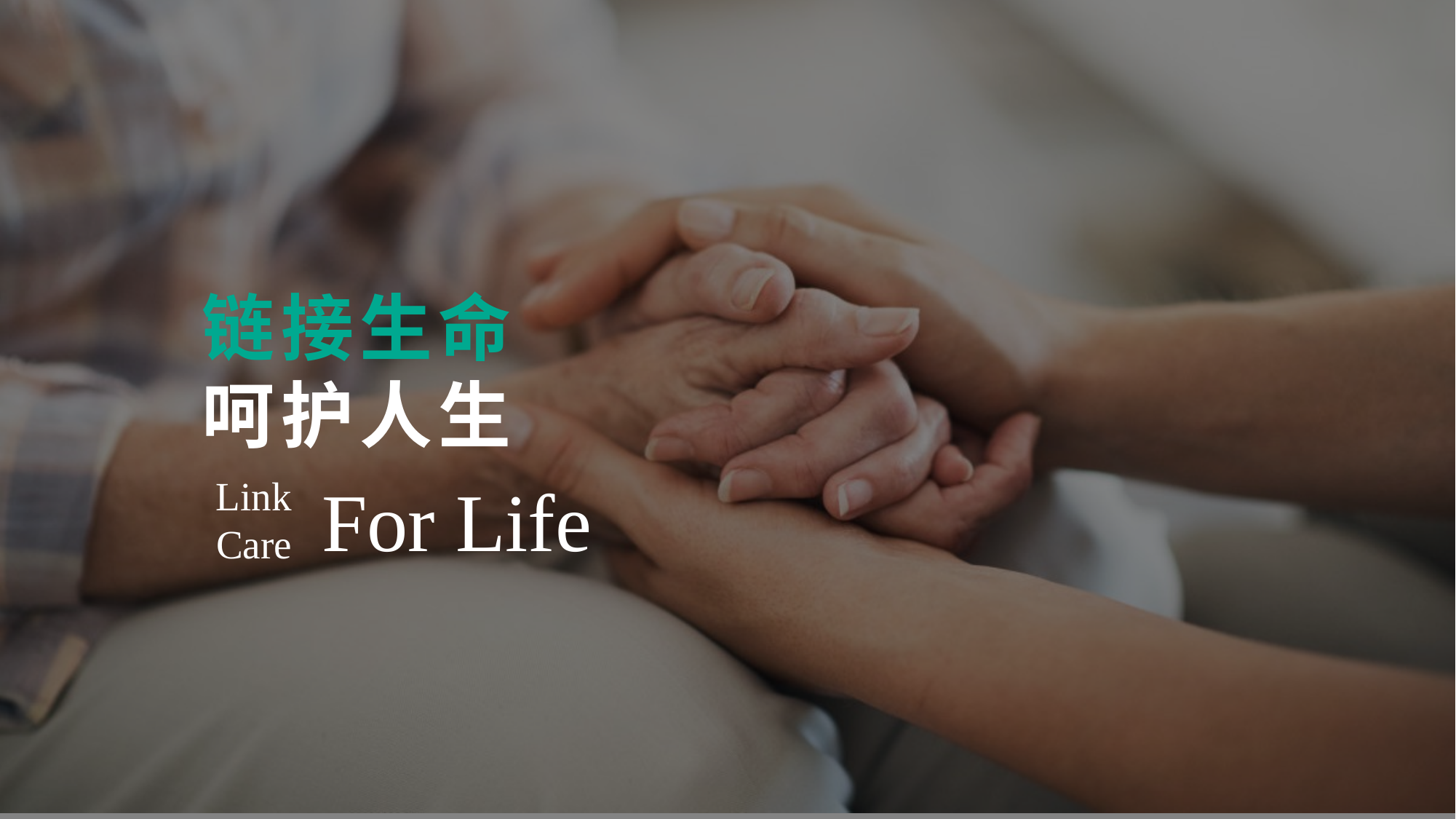

# 链接⽣命 呵护⼈⽣
For Life
Link
Care